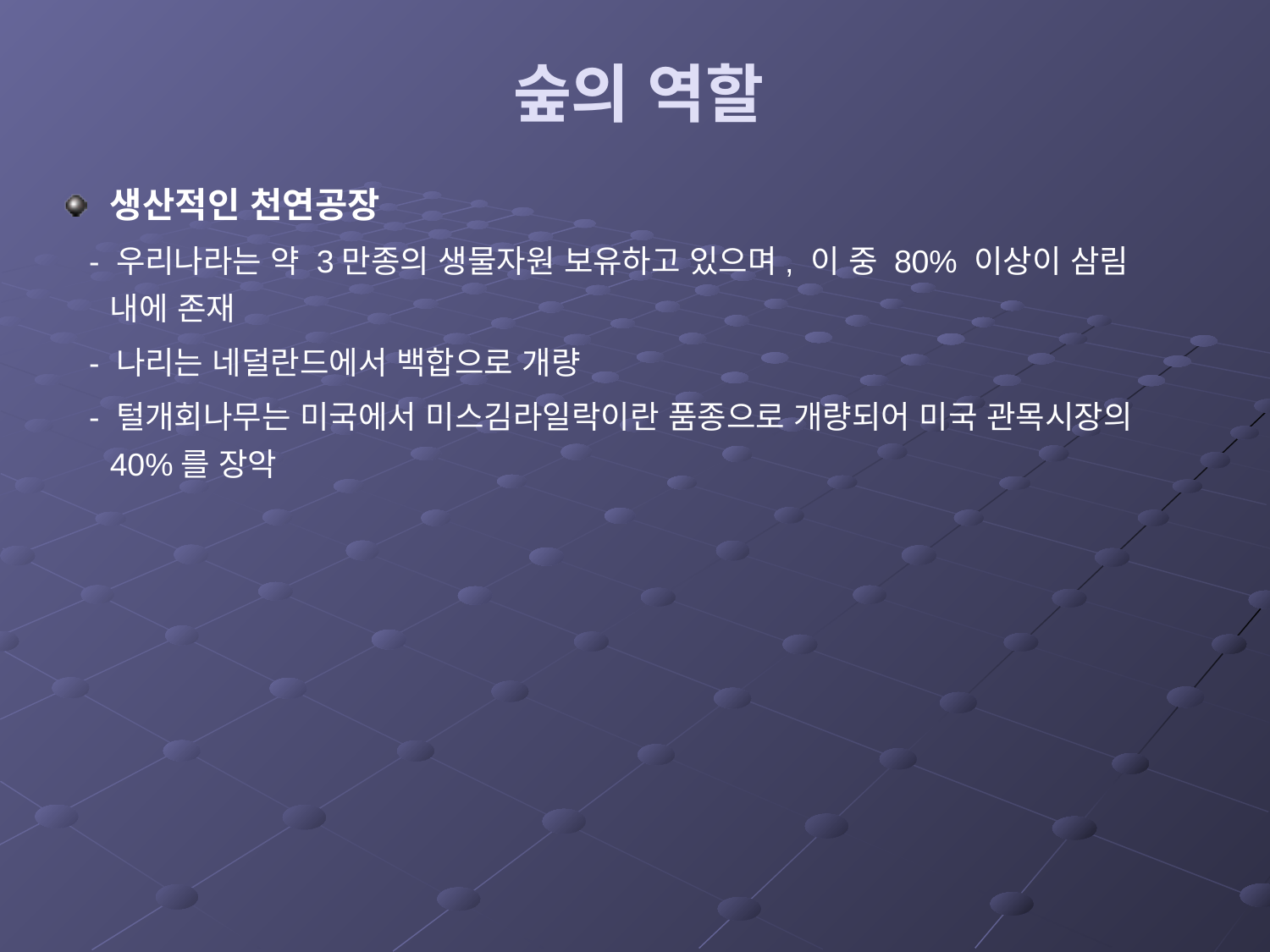

숲의 역할
생산적인 천연공장
   - 우리나라는 약 3만종의 생물자원 보유하고 있으며, 이 중 80% 이상이 삼림 내에 존재
   - 나리는 네덜란드에서 백합으로 개량
   - 털개회나무는 미국에서 미스김라일락이란 품종으로 개량되어 미국 관목시장의 40%를 장악